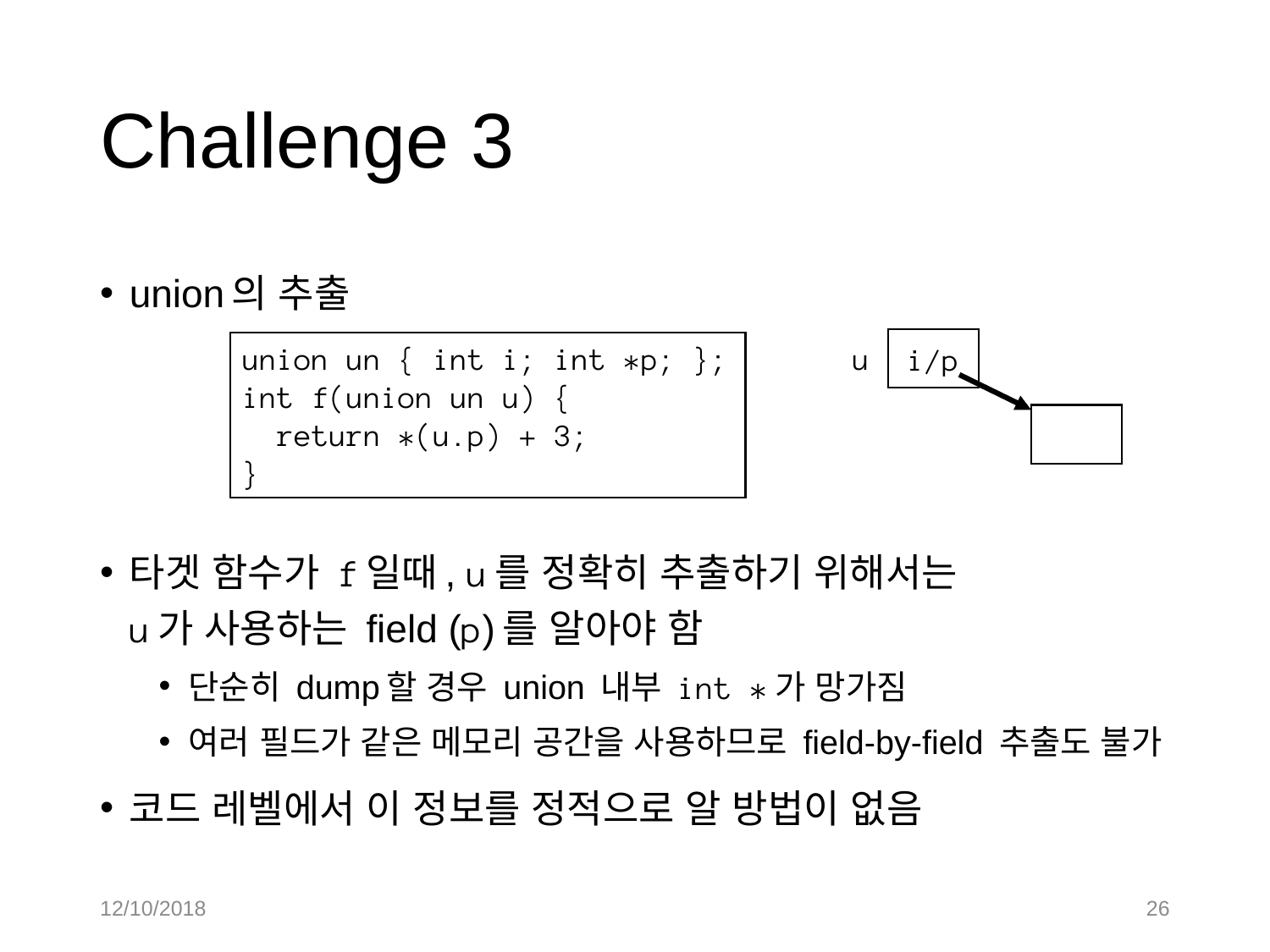

# Challenge 3
union의 추출

타겟 함수가 f일때, u를 정확히 추출하기 위해서는
u가 사용하는 field (p)를 알아야 함
단순히 dump할 경우 union 내부 int *가 망가짐
여러 필드가 같은 메모리 공간을 사용하므로 field-by-field 추출도 불가
코드 레벨에서 이 정보를 정적으로 알 방법이 없음
i/p
union un { int i; int *p; };
int f(union un u) {
  return *(u.p) + 3;
}
u

12/10/2018
26